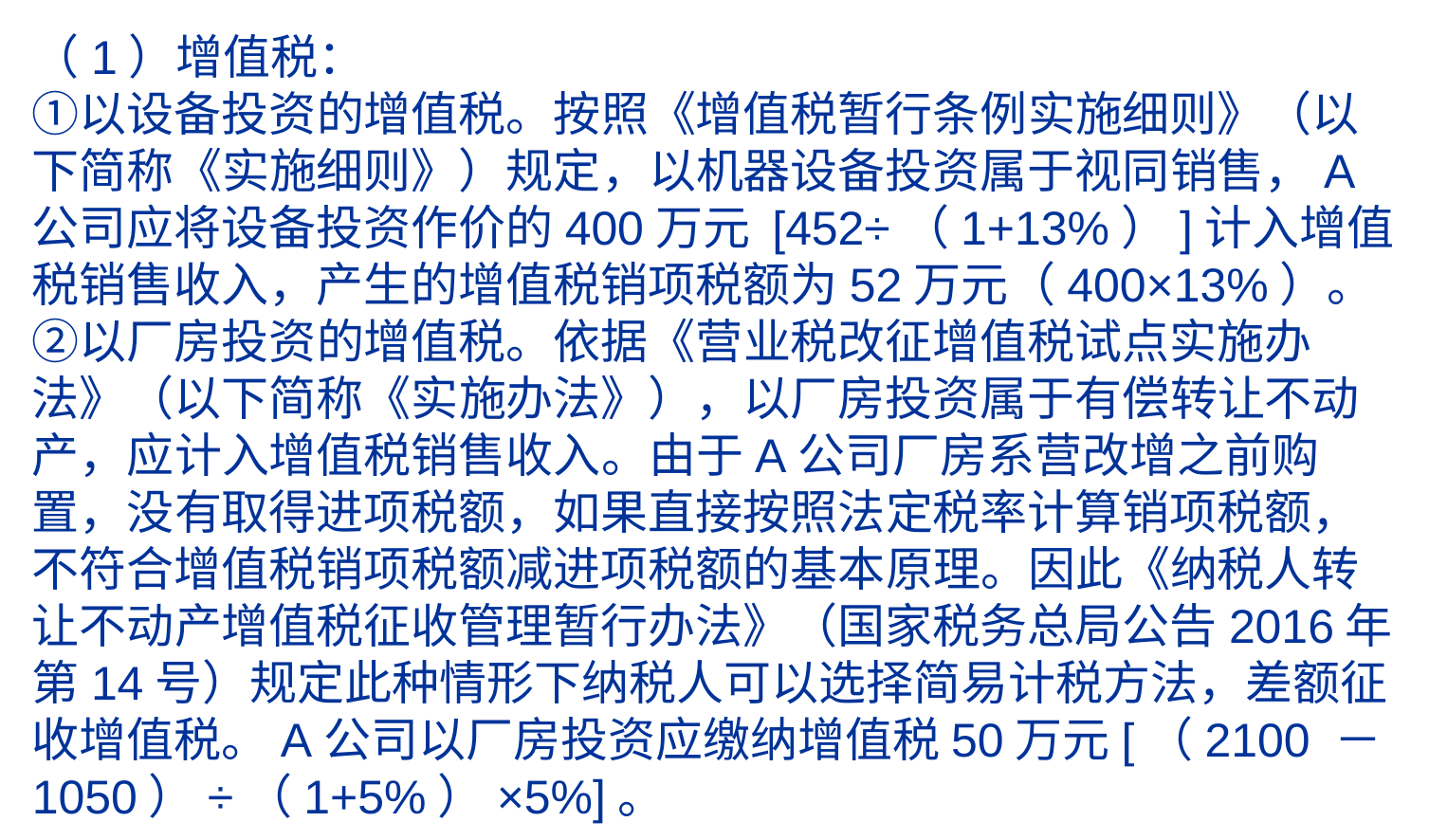

# （1）增值税： ①以设备投资的增值税。按照《增值税暂行条例实施细则》（以下简称《实施细则》）规定，以机器设备投资属于视同销售，A公司应将设备投资作价的400万元 [452÷（1+13%）]计入增值税销售收入，产生的增值税销项税额为52万元（400×13%）。 ②以厂房投资的增值税。依据《营业税改征增值税试点实施办法》（以下简称《实施办法》），以厂房投资属于有偿转让不动产，应计入增值税销售收入。由于A公司厂房系营改增之前购置，没有取得进项税额，如果直接按照法定税率计算销项税额，不符合增值税销项税额减进项税额的基本原理。因此《纳税人转让不动产增值税征收管理暂行办法》（国家税务总局公告2016年第14号）规定此种情形下纳税人可以选择简易计税方法，差额征收增值税。A公司以厂房投资应缴纳增值税50万元[（2100 －1050）÷（1+5%）×5%]。